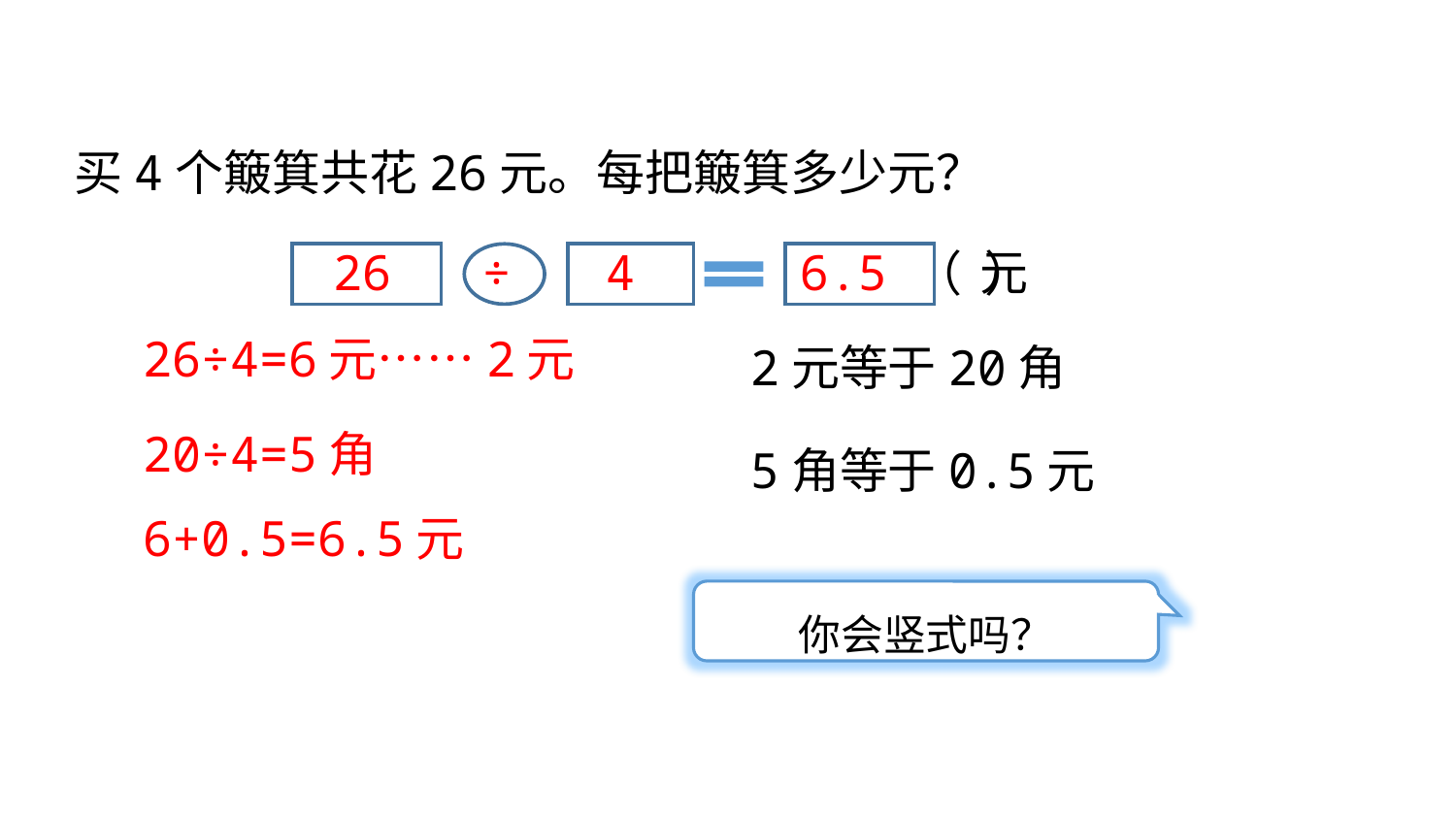

买4个簸箕共花26元。每把簸箕多少元？
（  ）

26
÷
4
6.5
元
26÷4=6元……2元
2元等于20角
20÷4=5角
5角等于0.5元
6+0.5=6.5元
你会竖式吗？